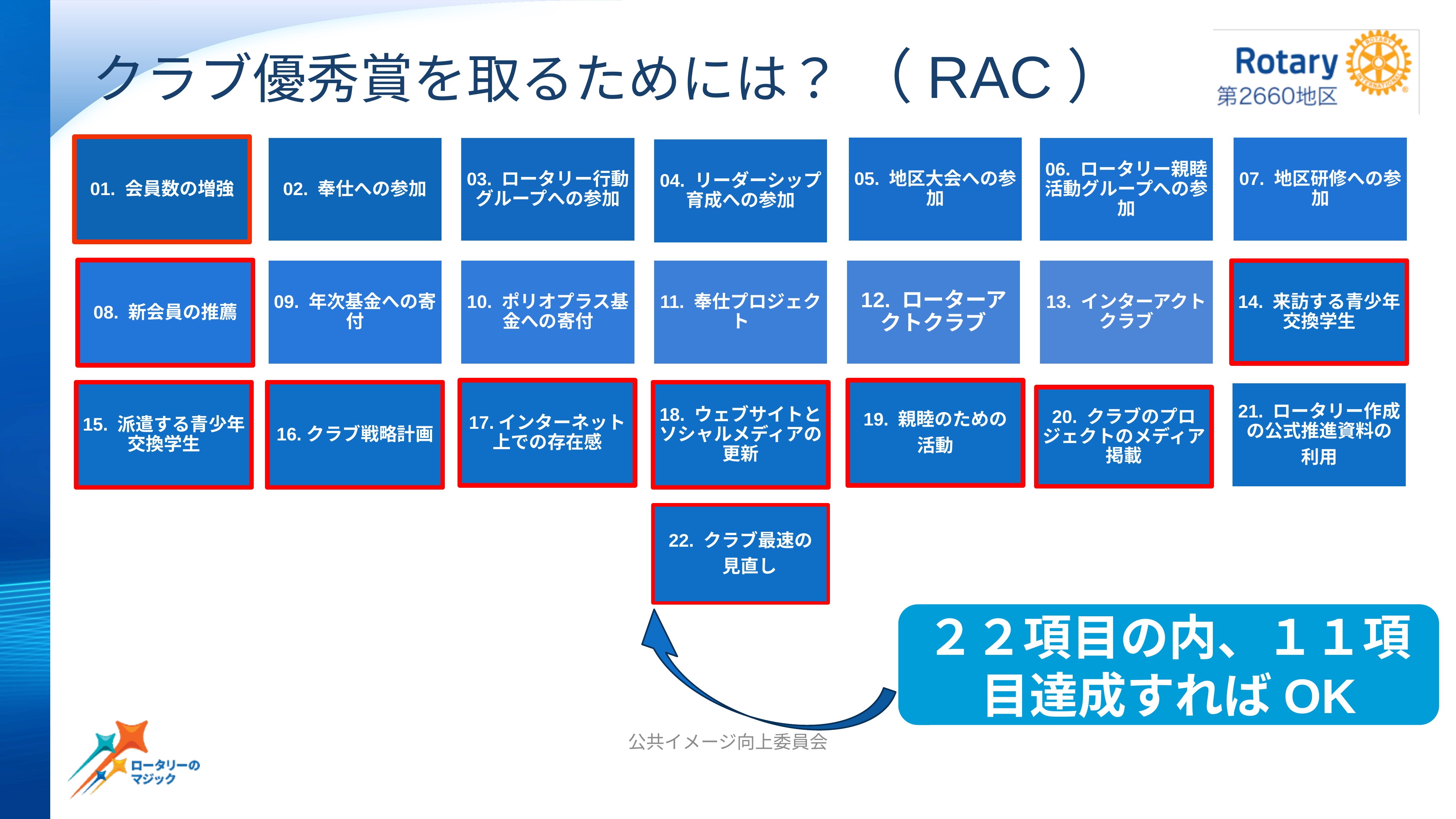

# クラブ優秀賞を取るためには？ （RAC）
01. 会員数の増強
02. 奉仕への参加
03. ロータリー行動グループへの参加
04. リーダーシップ育成への参加
05. 地区大会への参加
06. ロータリー親睦活動グループへの参加
07. 地区研修への参加
08. 新会員の推薦
09. 年次基金への寄付
10. ポリオプラス基金への寄付
11. 奉仕プロジェクト
12. ローターアクトクラブ
13. インターアクトクラブ
14. 来訪する青少年交換学生
15. 派遣する青少年交換学生
16.クラブ戦略計画
17.インターネット上での存在感
18. ウェブサイトとソシャルメディアの更新
19. 親睦のための
活動
20. クラブのプロジェクトのメディア掲載
21. ロータリー作成の公式推進資料の
利用
22. クラブ最速の
　見直し
２２項目の内、１１項目達成すればOK